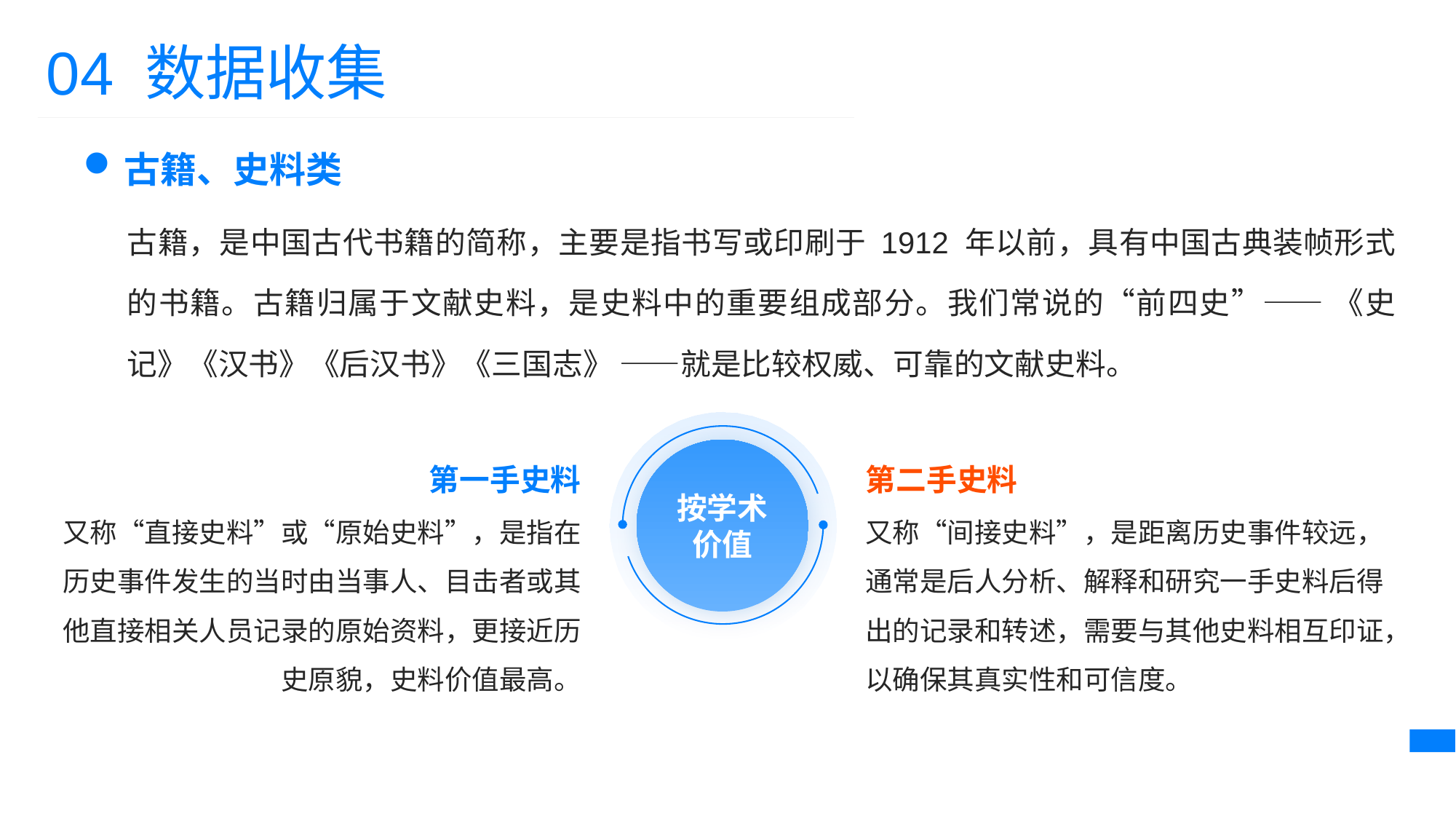

04 数据收集
古籍、史料类
古籍，是中国古代书籍的简称，主要是指书写或印刷于 1912 年以前，具有中国古典装帧形式的书籍。古籍归属于文献史料，是史料中的重要组成部分。我们常说的“前四史”—— 《史记》《汉书》《后汉书》《三国志》 ——就是比较权威、可靠的文献史料。

按学术
价值
第一手史料
第二手史料
又称“直接史料”或“原始史料”，是指在历史事件发生的当时由当事人、目击者或其他直接相关人员记录的原始资料，更接近历史原貌，史料价值最高。
又称“间接史料”，是距离历史事件较远，通常是后人分析、解释和研究一手史料后得出的记录和转述，需要与其他史料相互印证，以确保其真实性和可信度。